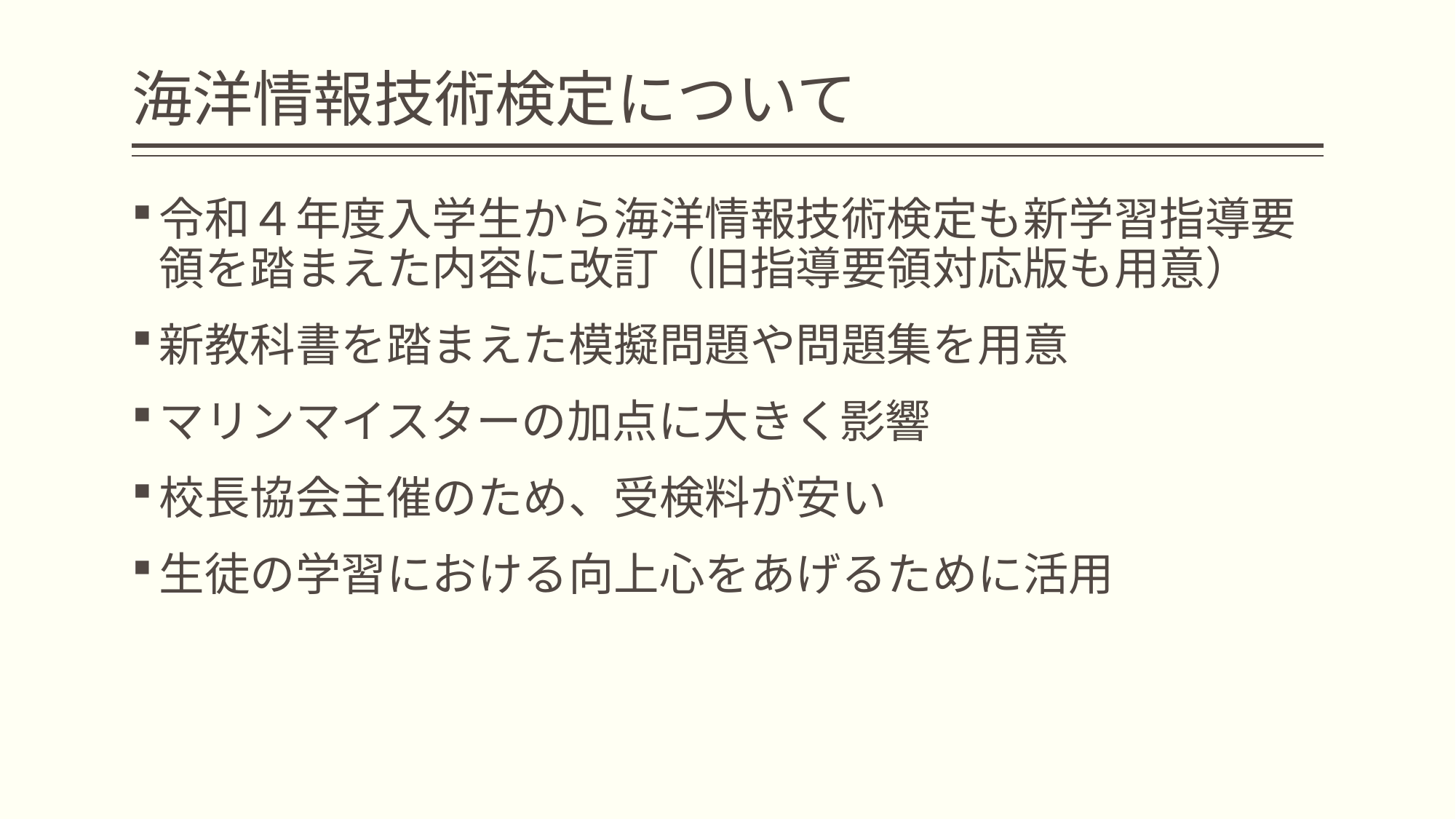

# 海洋情報技術検定について
令和４年度入学生から海洋情報技術検定も新学習指導要領を踏まえた内容に改訂（旧指導要領対応版も用意）
新教科書を踏まえた模擬問題や問題集を用意
マリンマイスターの加点に大きく影響
校長協会主催のため、受検料が安い
生徒の学習における向上心をあげるために活用

15